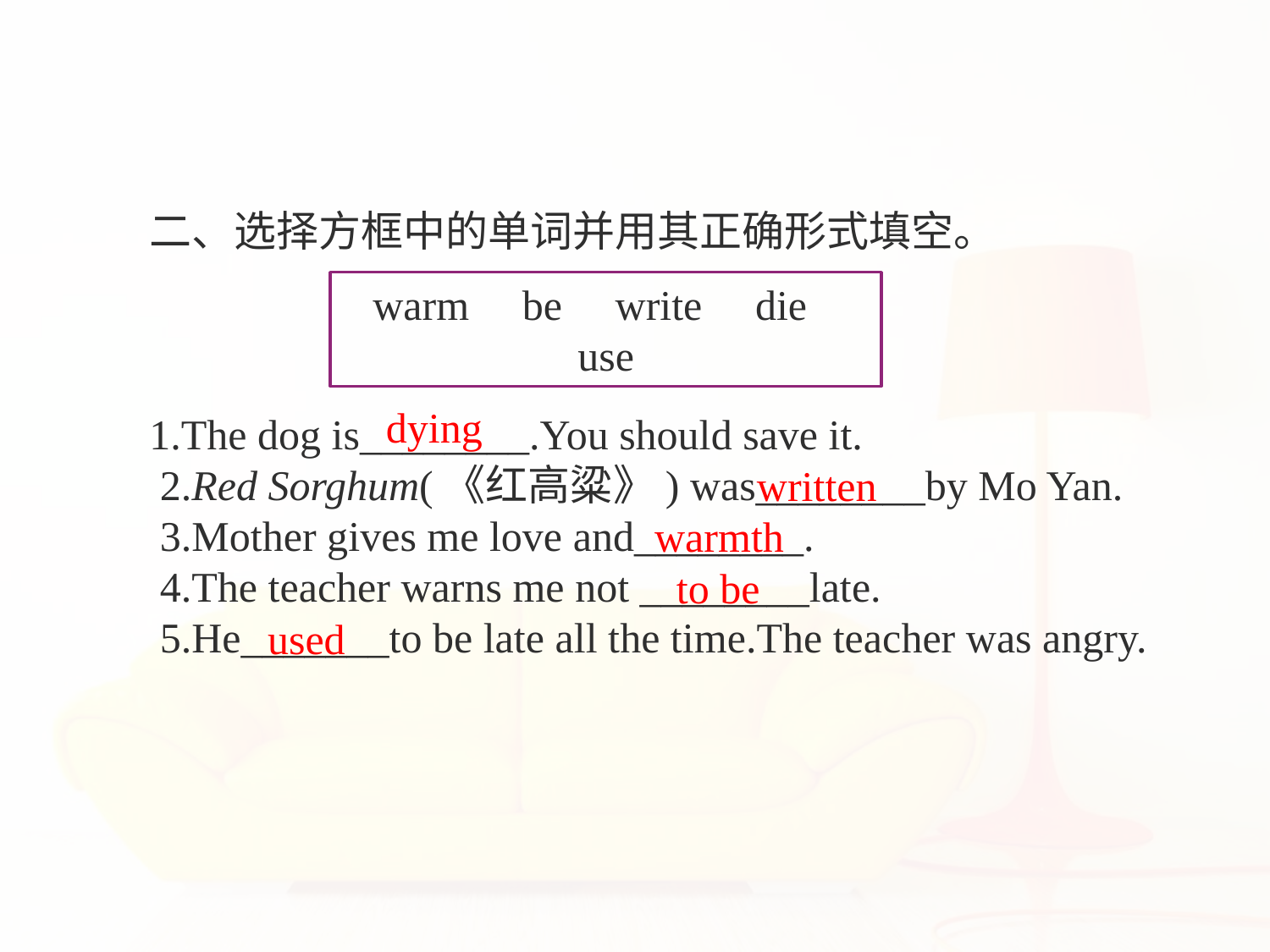

二、选择方框中的单词并用其正确形式填空。

1.The dog is________.You should save it.
 2.Red Sorghum(《红高粱》) was________by Mo Yan.
 3.Mother gives me love and________.
 4.The teacher warns me not ________late.
 5.He_______to be late all the time.The teacher was angry.
warm     be     write     die    use
dying
written
warmth
to be
used